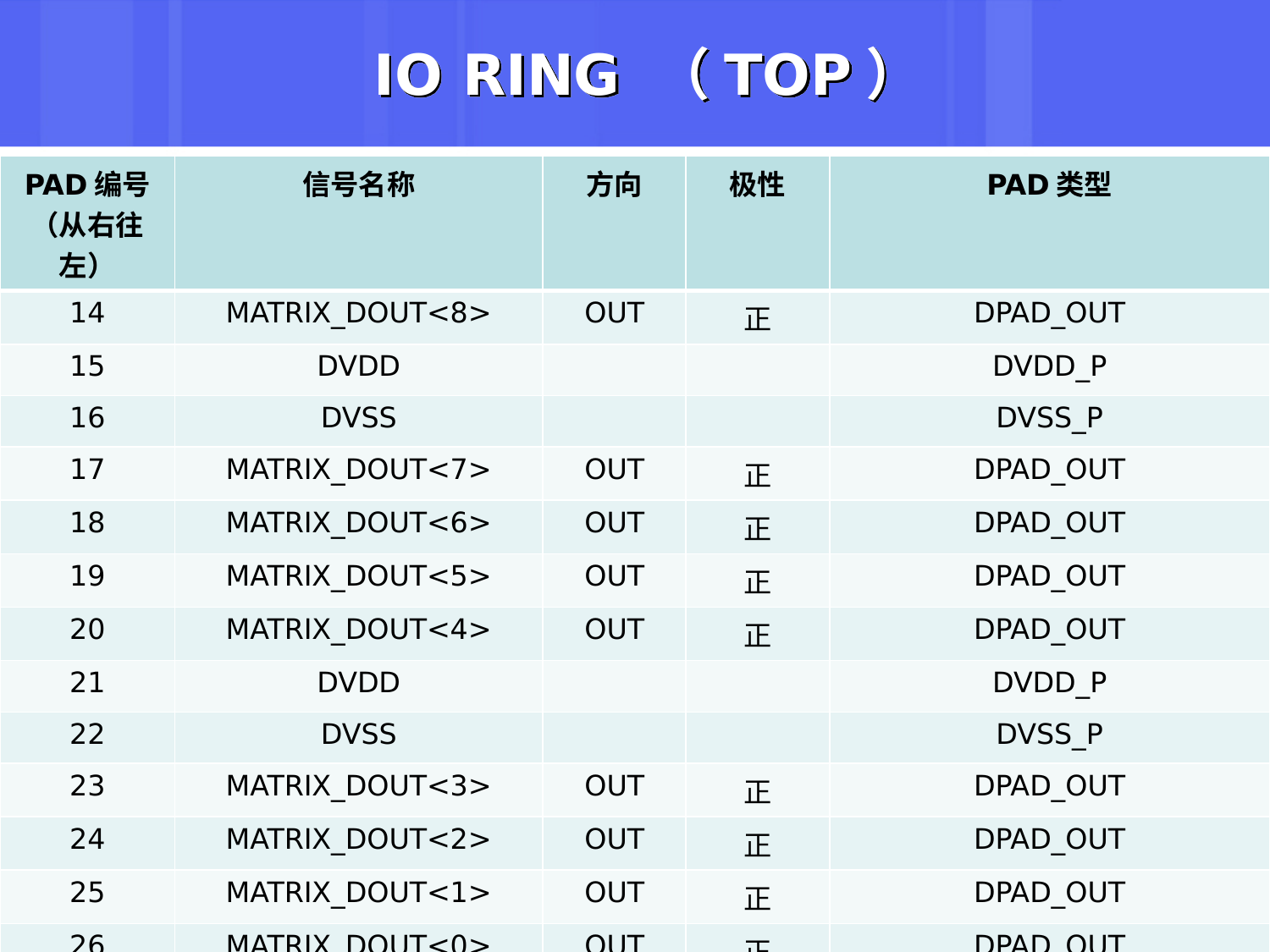

# IO RING （TOP）
| PAD编号（从右往左） | 信号名称 | 方向 | 极性 | PAD类型 |
| --- | --- | --- | --- | --- |
| 14 | MATRIX\_DOUT<8> | OUT | 正 | DPAD\_OUT |
| 15 | DVDD |  |  | DVDD\_P |
| 16 | DVSS |  |  | DVSS\_P |
| 17 | MATRIX\_DOUT<7> | OUT | 正 | DPAD\_OUT |
| 18 | MATRIX\_DOUT<6> | OUT | 正 | DPAD\_OUT |
| 19 | MATRIX\_DOUT<5> | OUT | 正 | DPAD\_OUT |
| 20 | MATRIX\_DOUT<4> | OUT | 正 | DPAD\_OUT |
| 21 | DVDD |  |  | DVDD\_P |
| 22 | DVSS |  |  | DVSS\_P |
| 23 | MATRIX\_DOUT<3> | OUT | 正 | DPAD\_OUT |
| 24 | MATRIX\_DOUT<2> | OUT | 正 | DPAD\_OUT |
| 25 | MATRIX\_DOUT<1> | OUT | 正 | DPAD\_OUT |
| 26 | MATRIX\_DOUT<0> | OUT | 正 | DPAD\_OUT |
CMOS Pixel Sensor设计讨论，卢云鹏
3